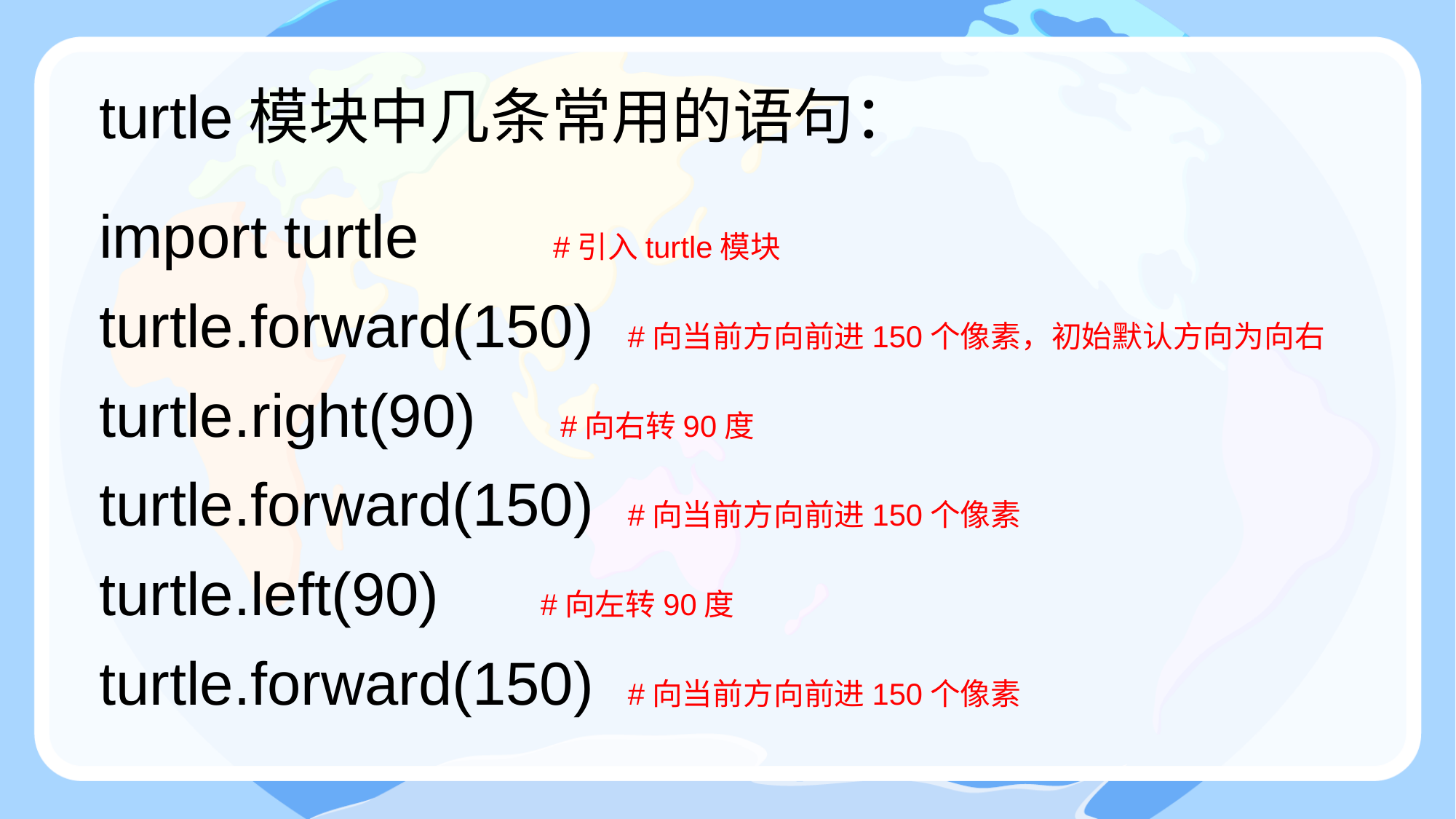

turtle模块中几条常用的语句：
import turtle               #引入turtle模块
turtle.forward(150)  #向当前方向前进150个像素，初始默认方向为向右
turtle.right(90)        #向右转90度
turtle.forward(150)  #向当前方向前进150个像素
turtle.left(90)        #向左转90度
turtle.forward(150)  #向当前方向前进150个像素